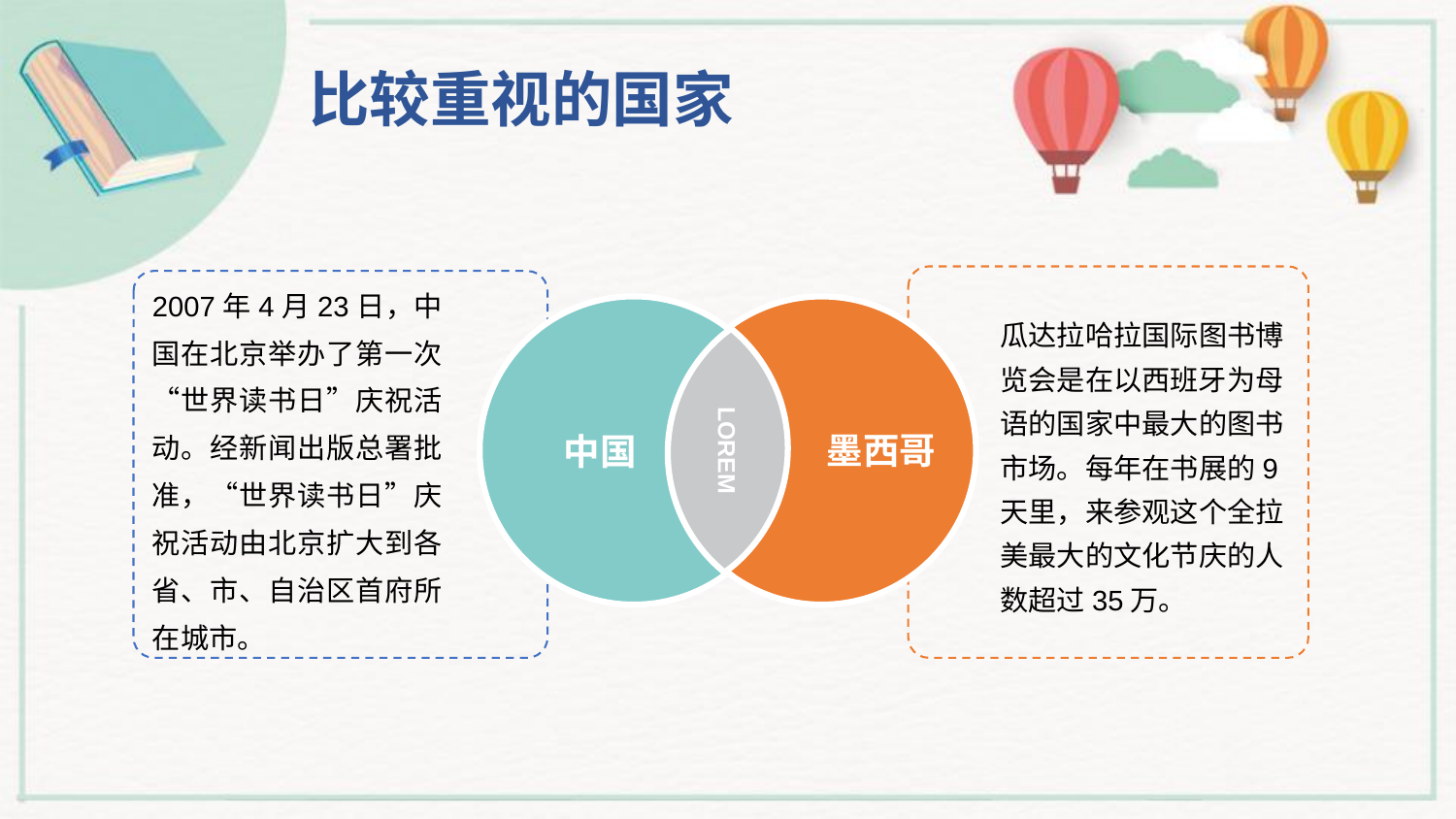

比较重视的国家
瓜达拉哈拉国际图书博览会是在以西班牙为母语的国家中最大的图书市场。每年在书展的9天里，来参观这个全拉美最大的文化节庆的人数超过35万。
2007年4月23日，中国在北京举办了第一次“世界读书日”庆祝活动。经新闻出版总署批准，“世界读书日”庆祝活动由北京扩大到各省、市、自治区首府所在城市。
      中国

LOREM
墨西哥